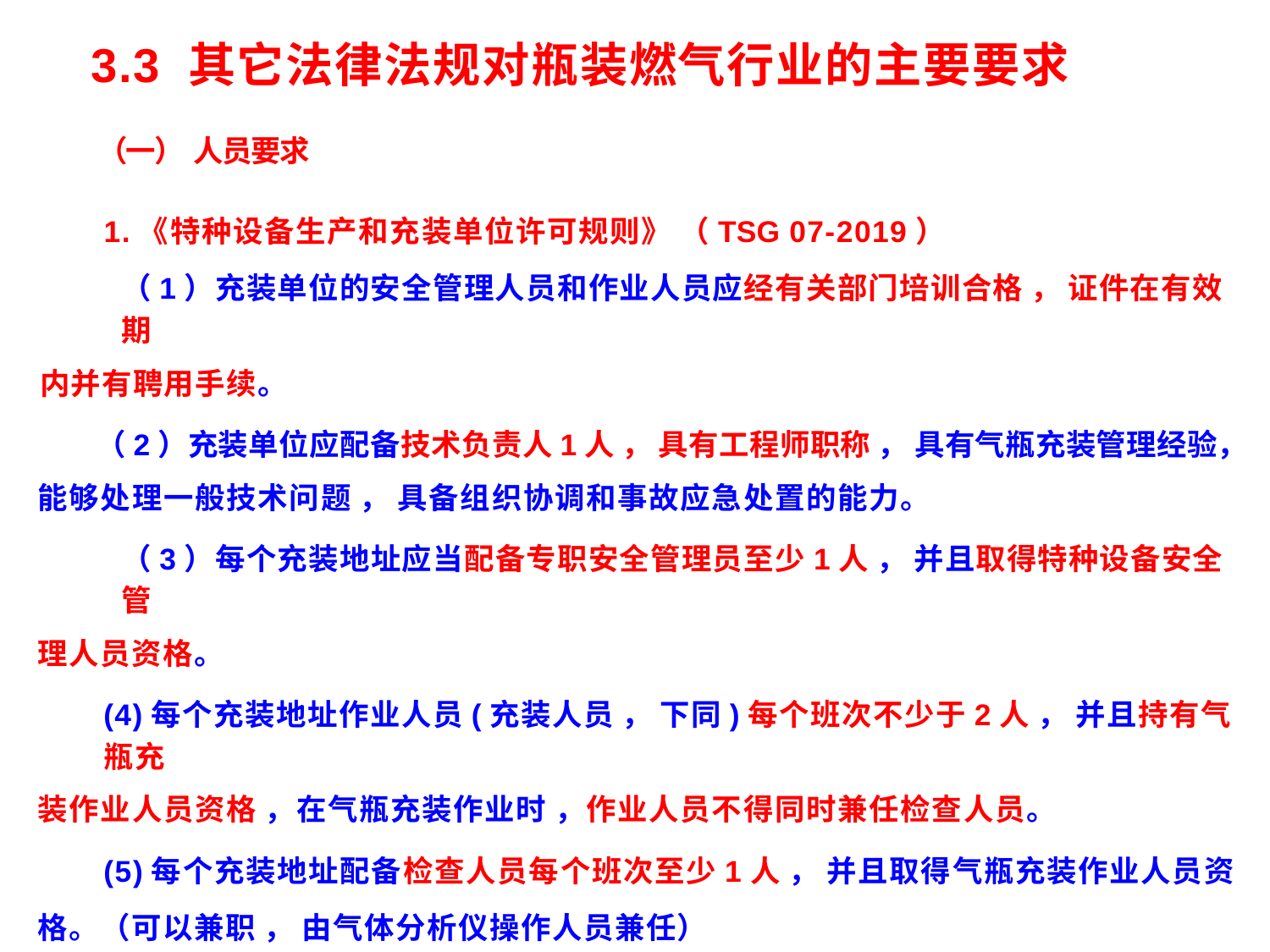

3.3 其它法律法规对瓶装燃气行业的主要要求
（一） 人员要求

1.《特种设备生产和充装单位许可规则》 （TSG 07-2019）
（1）充装单位的安全管理人员和作业人员应经有关部门培训合格 ， 证件在有效期
内并有聘用手续。
（2）充装单位应配备技术负责人1人 ， 具有工程师职称 ， 具有气瓶充装管理经验，
能够处理一般技术问题 ， 具备组织协调和事故应急处置的能力。
（3）每个充装地址应当配备专职安全管理员至少1人 ， 并且取得特种设备安全管
理人员资格。
(4)每个充装地址作业人员(充装人员 ， 下同)每个班次不少于2人 ， 并且持有气瓶充
装作业人员资格 ，在气瓶充装作业时 ，作业人员不得同时兼任检查人员。
(5)每个充装地址配备检查人员每个班次至少1人 ， 并且取得气瓶充装作业人员资
格。（可以兼职 ， 由气体分析仪操作人员兼任）